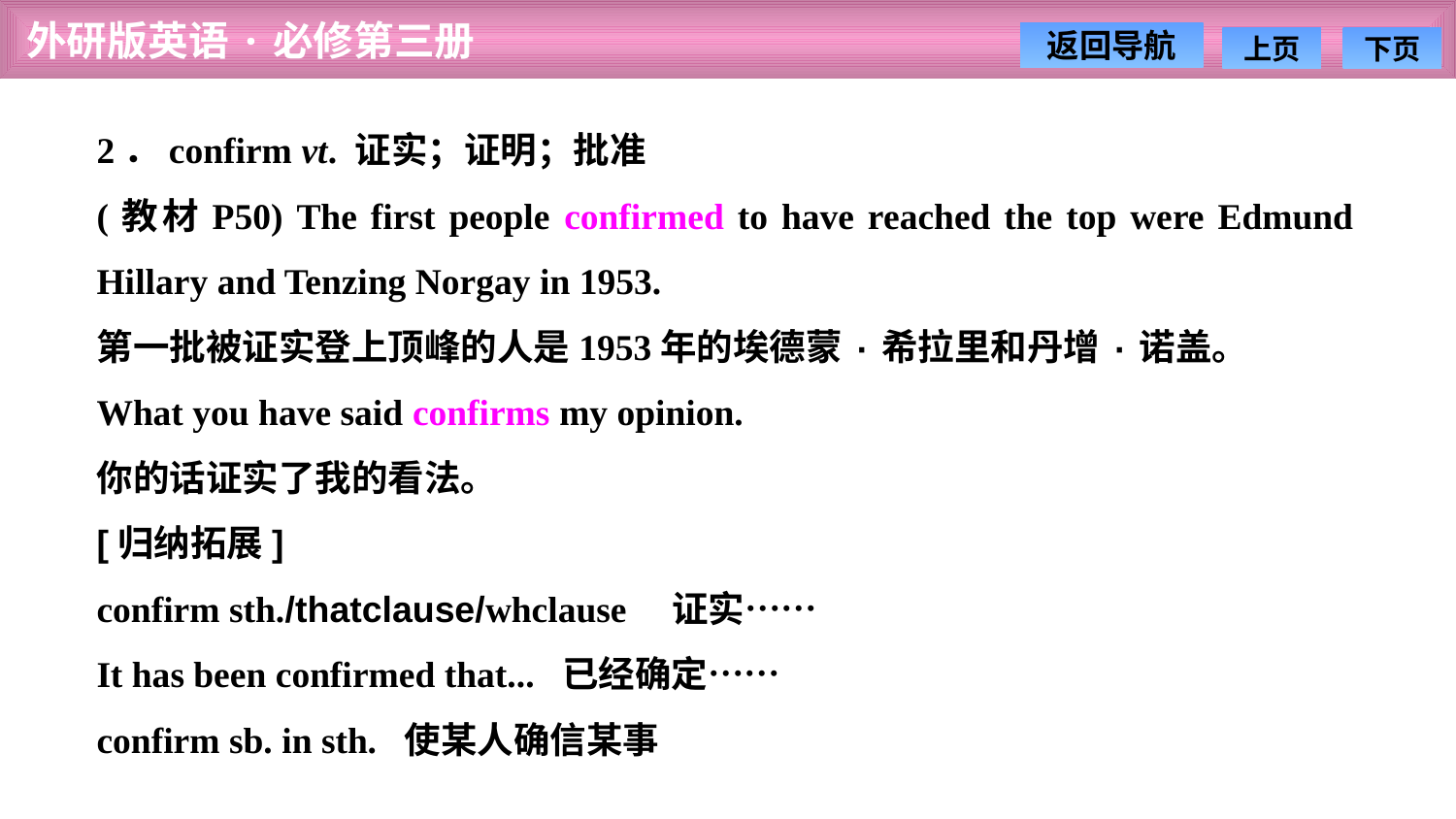

2．confirm vt. 证实；证明；批准
(教材P50) The first people confirmed to have reached the top were Edmund Hillary and Tenzing Norgay in 1953.
第一批被证实登上顶峰的人是1953年的埃德蒙·希拉里和丹增·诺盖。
What you have said confirms my opinion.
你的话证实了我的看法。
[归纳拓展]
confirm sth./that­clause/wh­clause　证实……
It has been confirmed that...  已经确定……
confirm sb. in sth.  使某人确信某事